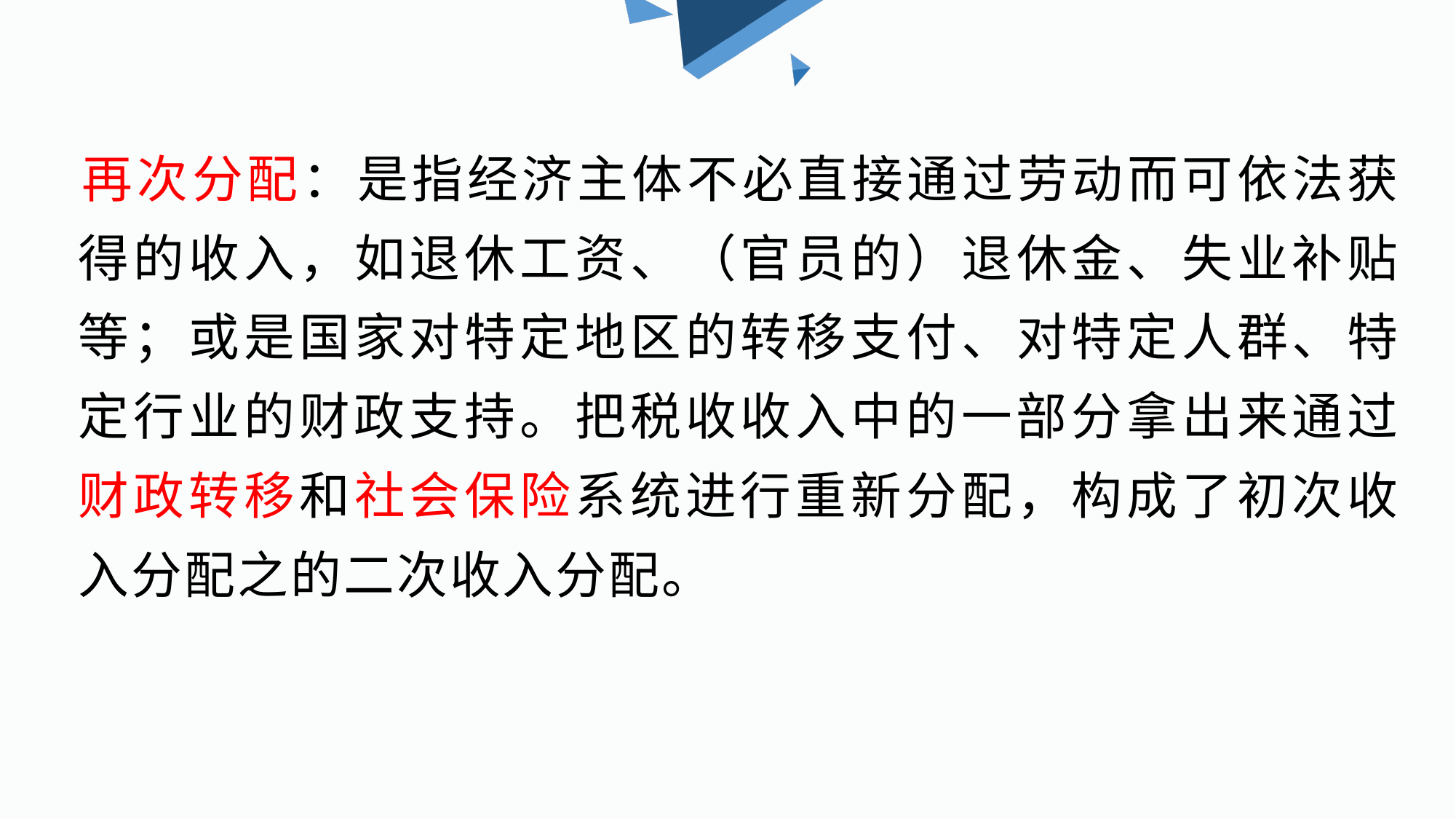

再次分配：是指经济主体不必直接通过劳动而可依法获得的收入，如退休工资、（官员的）退休金、失业补贴等；或是国家对特定地区的转移支付、对特定人群、特定行业的财政支持。把税收收入中的一部分拿出来通过财政转移和社会保险系统进行重新分配，构成了初次收入分配之的二次收入分配。

14